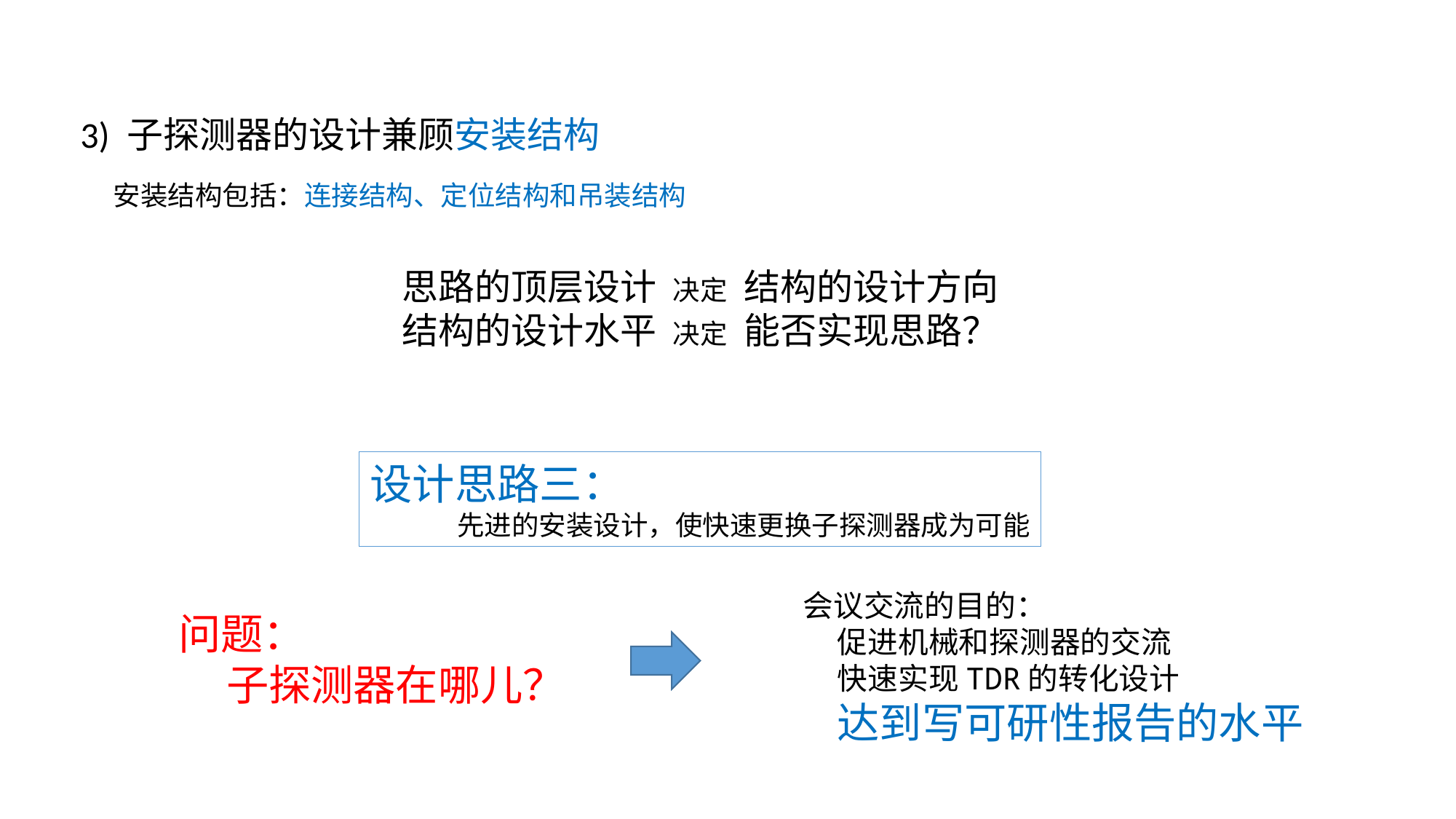

3) 子探测器的设计兼顾安装结构
安装结构包括：连接结构、定位结构和吊装结构
思路的顶层设计  决定  结构的设计方向
结构的设计水平  决定  能否实现思路？
设计思路三：
             先进的安装设计，使快速更换子探测器成为可能
会议交流的目的：
    促进机械和探测器的交流
    快速实现TDR的转化设计
    达到写可研性报告的水平
问题：
    子探测器在哪儿？